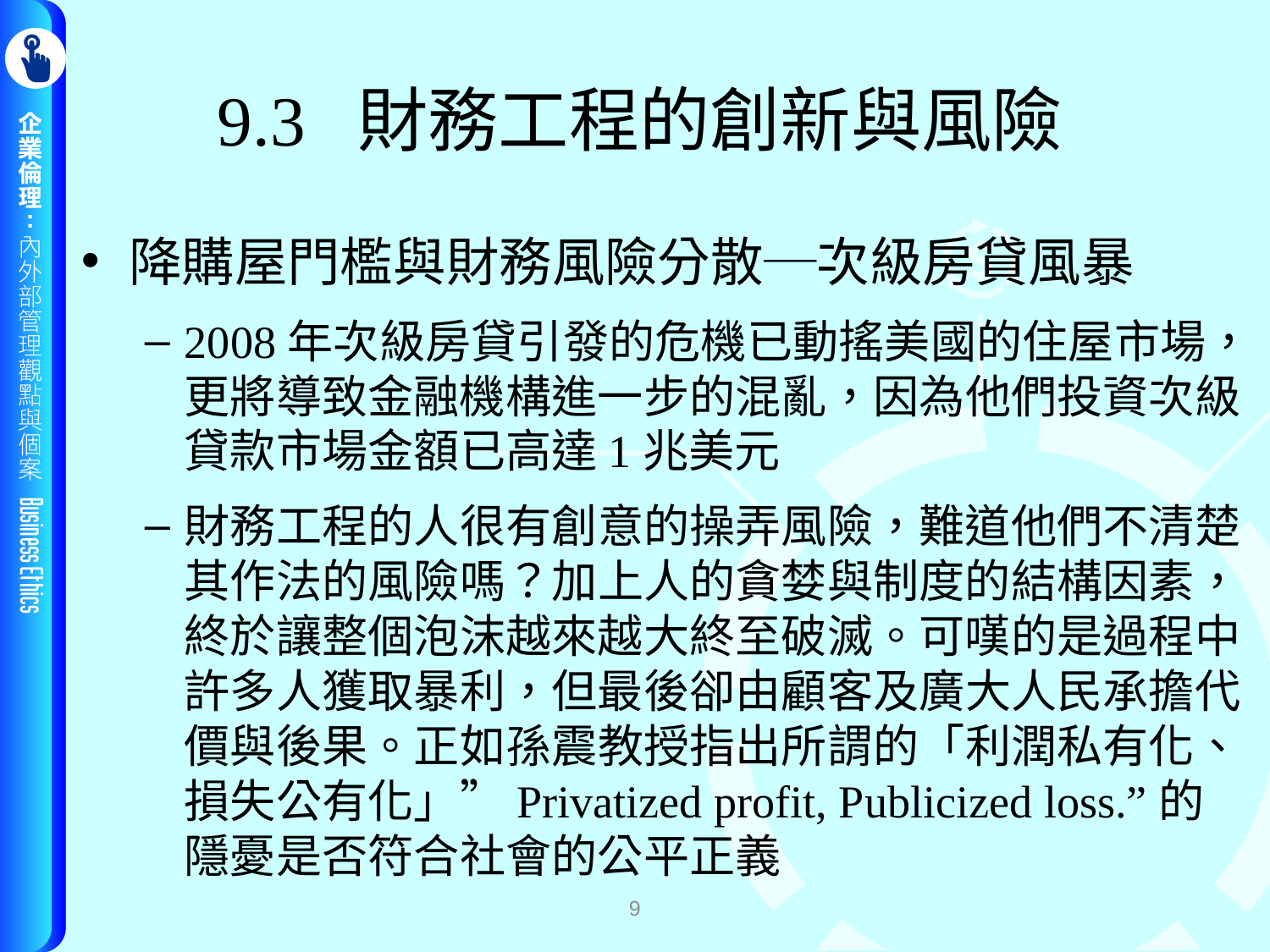

# 9.3  財務工程的創新與風險
降購屋門檻與財務風險分散─次級房貸風暴
2008年次級房貸引發的危機已動搖美國的住屋市場，更將導致金融機構進一步的混亂，因為他們投資次級貸款市場金額已高達1兆美元
財務工程的人很有創意的操弄風險，難道他們不清楚其作法的風險嗎？加上人的貪婪與制度的結構因素，終於讓整個泡沫越來越大終至破滅。可嘆的是過程中許多人獲取暴利，但最後卻由顧客及廣大人民承擔代價與後果。正如孫震教授指出所謂的「利潤私有化、損失公有化」”Privatized profit, Publicized loss.”的隱憂是否符合社會的公平正義
9